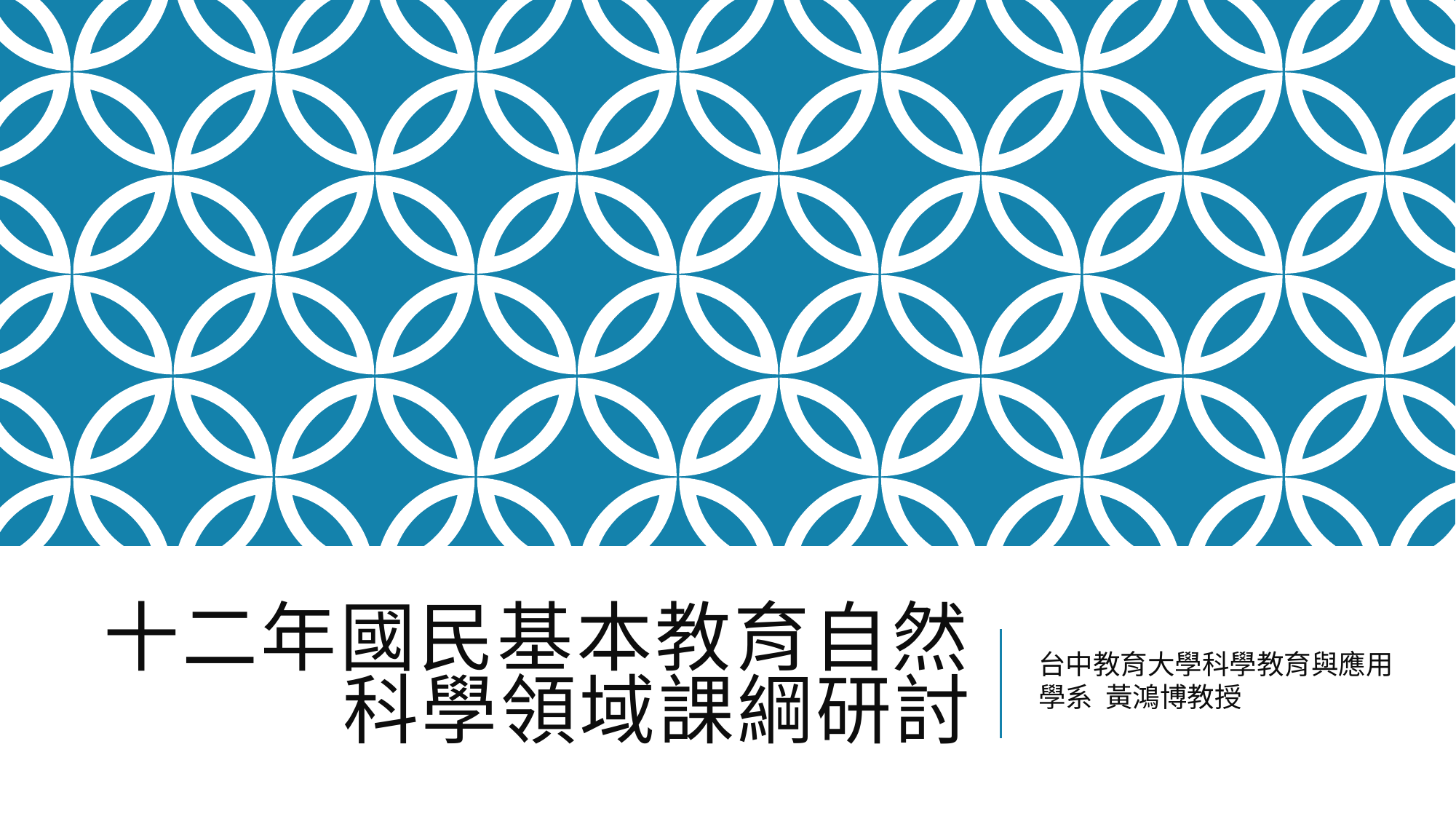

# 十二年國民基本教育自然科學領域課綱研討
台中教育大學科學教育與應用學系  黃鴻博教授